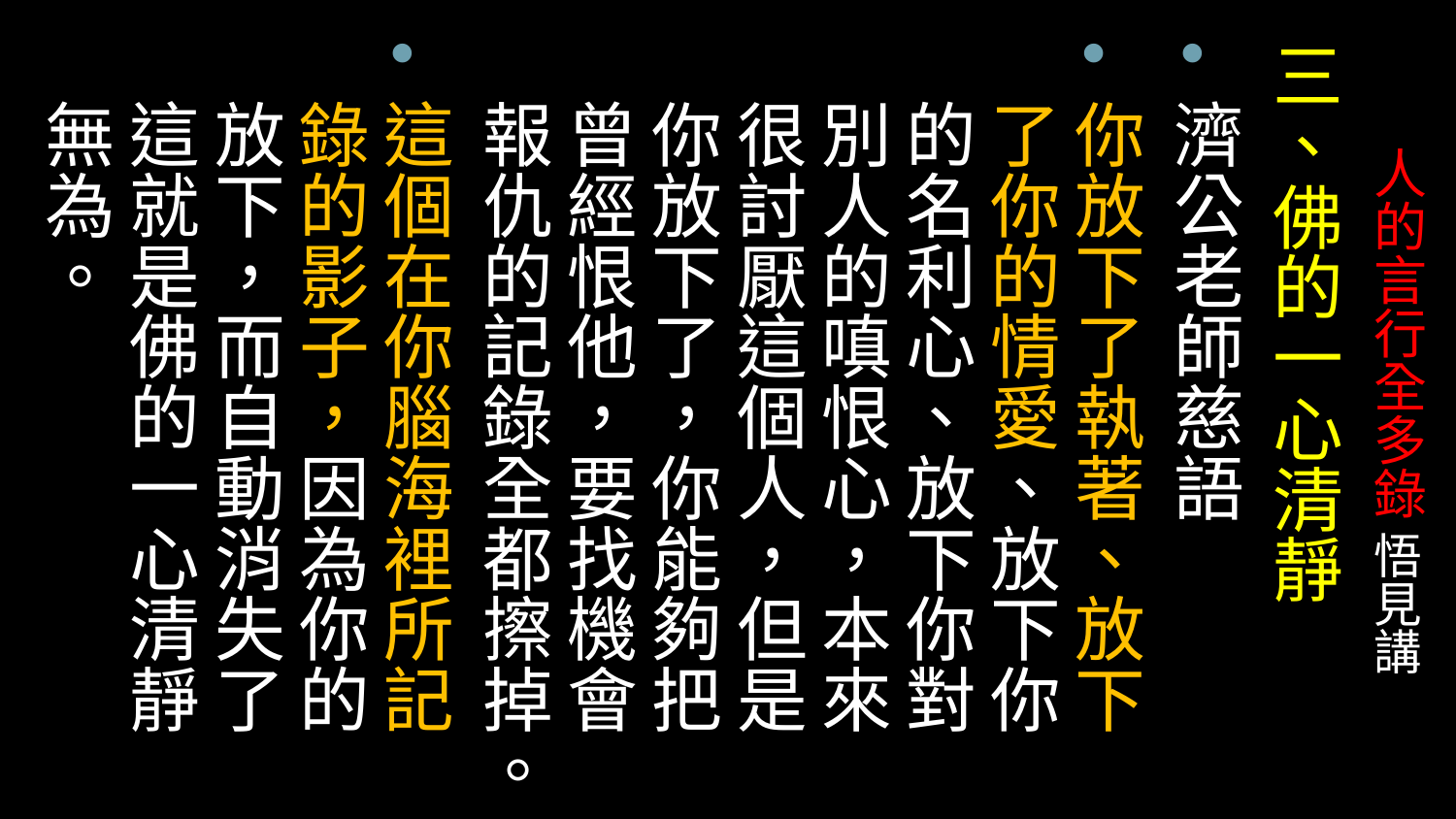

三、佛的一心清靜
濟公老師慈語
你放下了執著、放下了你的情愛、放下你的名利心、放下你對別人的嗔恨心，本來很討厭這個人，但是你放下了，你能夠把曾經恨他，要找機會報仇的記錄全都擦掉。
這個在你腦海裡所記錄的影子，因為你的放下，而自動消失了這就是佛的一心清靜無為。
# 人的言行全多錄 悟見講